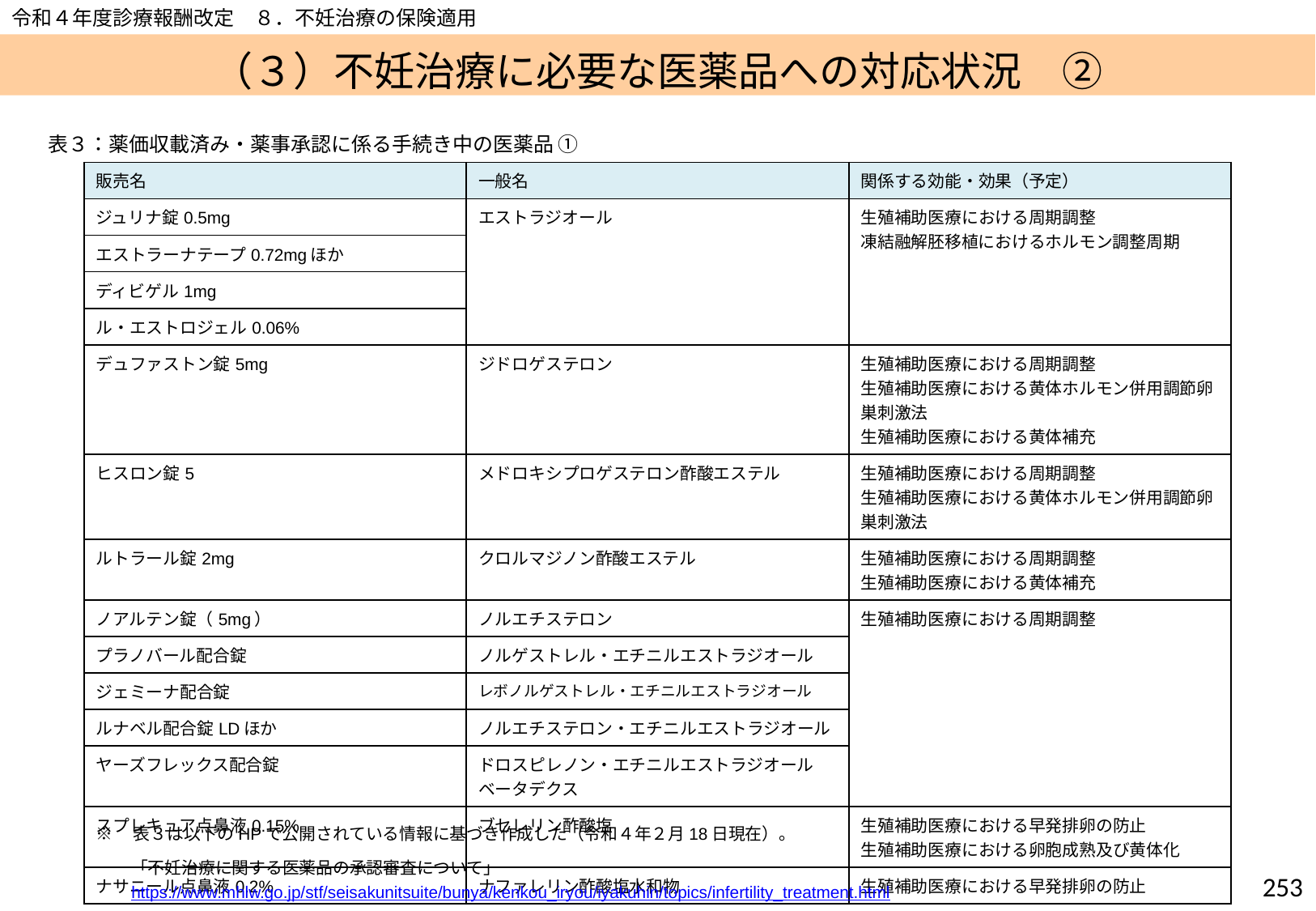

令和４年度診療報酬改定　８．不妊治療の保険適用
# （３）不妊治療に必要な医薬品への対応状況　②
表３：薬価収載済み・薬事承認に係る手続き中の医薬品 ①
| 販売名 | 一般名 | 関係する効能・効果（予定） |
| --- | --- | --- |
| ジュリナ錠0.5mg | エストラジオール | 生殖補助医療における周期調整 凍結融解胚移植におけるホルモン調整周期 |
| エストラーナテープ0.72mgほか |  |  |
| ディビゲル1mg |  |  |
| ル・エストロジェル0.06% |  |  |
| デュファストン錠5mg | ジドロゲステロン | 生殖補助医療における周期調整 生殖補助医療における黄体ホルモン併用調節卵巣刺激法 生殖補助医療における黄体補充 |
| ヒスロン錠5 | メドロキシプロゲステロン酢酸エステル | 生殖補助医療における周期調整 生殖補助医療における黄体ホルモン併用調節卵巣刺激法 |
| ルトラール錠2mg | クロルマジノン酢酸エステル | 生殖補助医療における周期調整 生殖補助医療における黄体補充 |
| ノアルテン錠（5mg） | ノルエチステロン | 生殖補助医療における周期調整 |
| プラノバール配合錠 | ノルゲストレル・エチニルエストラジオール |  |
| ジェミーナ配合錠 | レボノルゲストレル・エチニルエストラジオール |  |
| ルナベル配合錠LDほか | ノルエチステロン・エチニルエストラジオール |  |
| ヤーズフレックス配合錠 | ドロスピレノン・エチニルエストラジオールベータデクス |  |
| スプレキュア点鼻液0.15% | ブセレリン酢酸塩 | 生殖補助医療における早発排卵の防止 生殖補助医療における卵胞成熟及び黄体化 |
| ナサニール点鼻液0.2% | ナファレリン酢酸塩水和物 | 生殖補助医療における早発排卵の防止 |
※　表３は以下のHPで公開されている情報に基づき作成した（令和４年２月18日現在）。
「不妊治療に関する医薬品の承認審査について」
https://www.mhlw.go.jp/stf/seisakunitsuite/bunya/kenkou_iryou/iyakuhin/topics/infertility_treatment.html
253